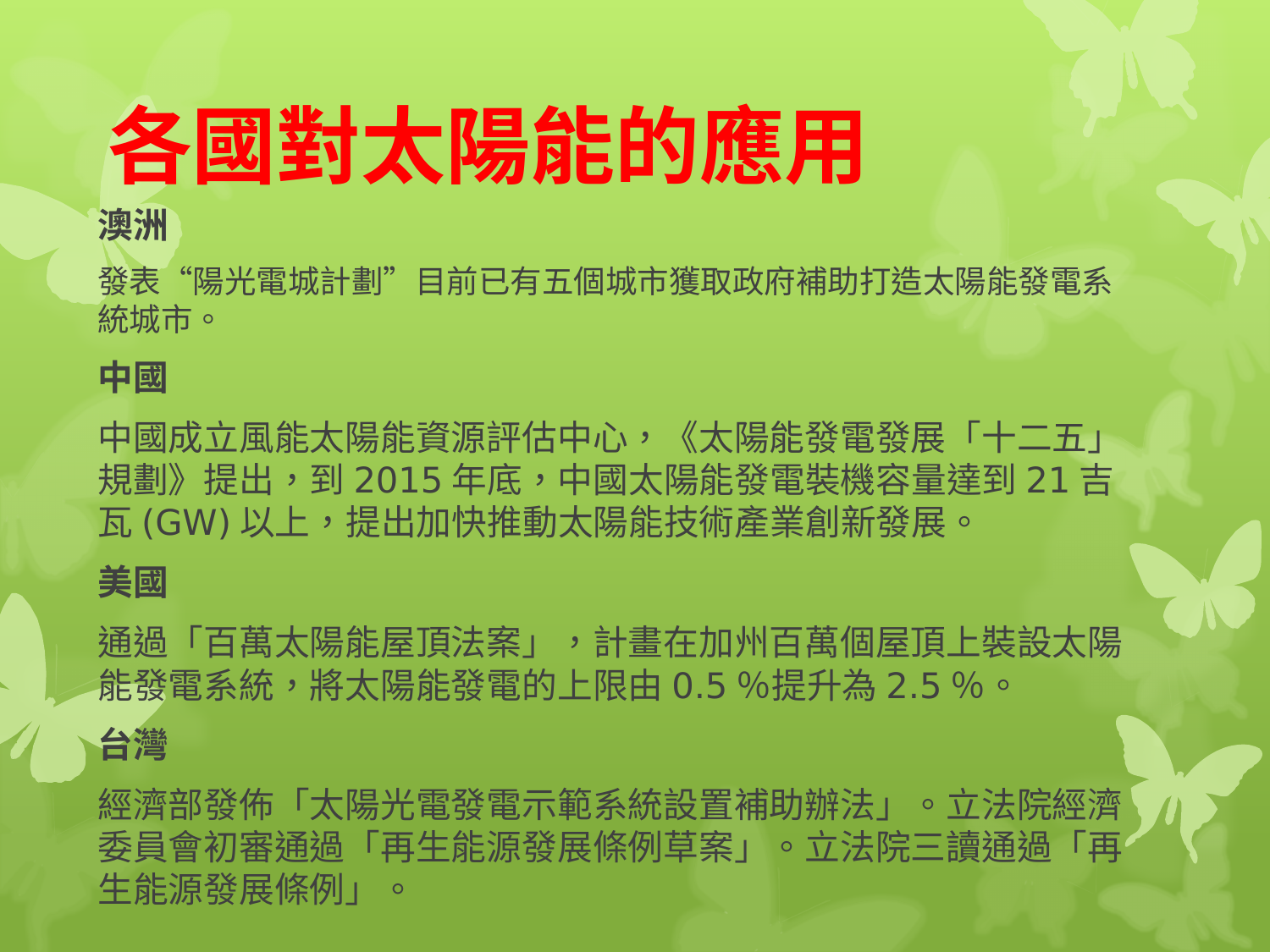

# 各國對太陽能的應用
澳洲
發表“陽光電城計劃”目前已有五個城市獲取政府補助打造太陽能發電系統城市。
中國
中國成立風能太陽能資源評估中心，《太陽能發電發展「十二五」規劃》提出，到2015年底，中國太陽能發電裝機容量達到21吉瓦(GW)以上，提出加快推動太陽能技術產業創新發展。
美國
通過「百萬太陽能屋頂法案」，計畫在加州百萬個屋頂上裝設太陽能發電系統，將太陽能發電的上限由0.5％提升為2.5％。
台灣
經濟部發佈「太陽光電發電示範系統設置補助辦法」。立法院經濟委員會初審通過「再生能源發展條例草案」。立法院三讀通過「再生能源發展條例」。